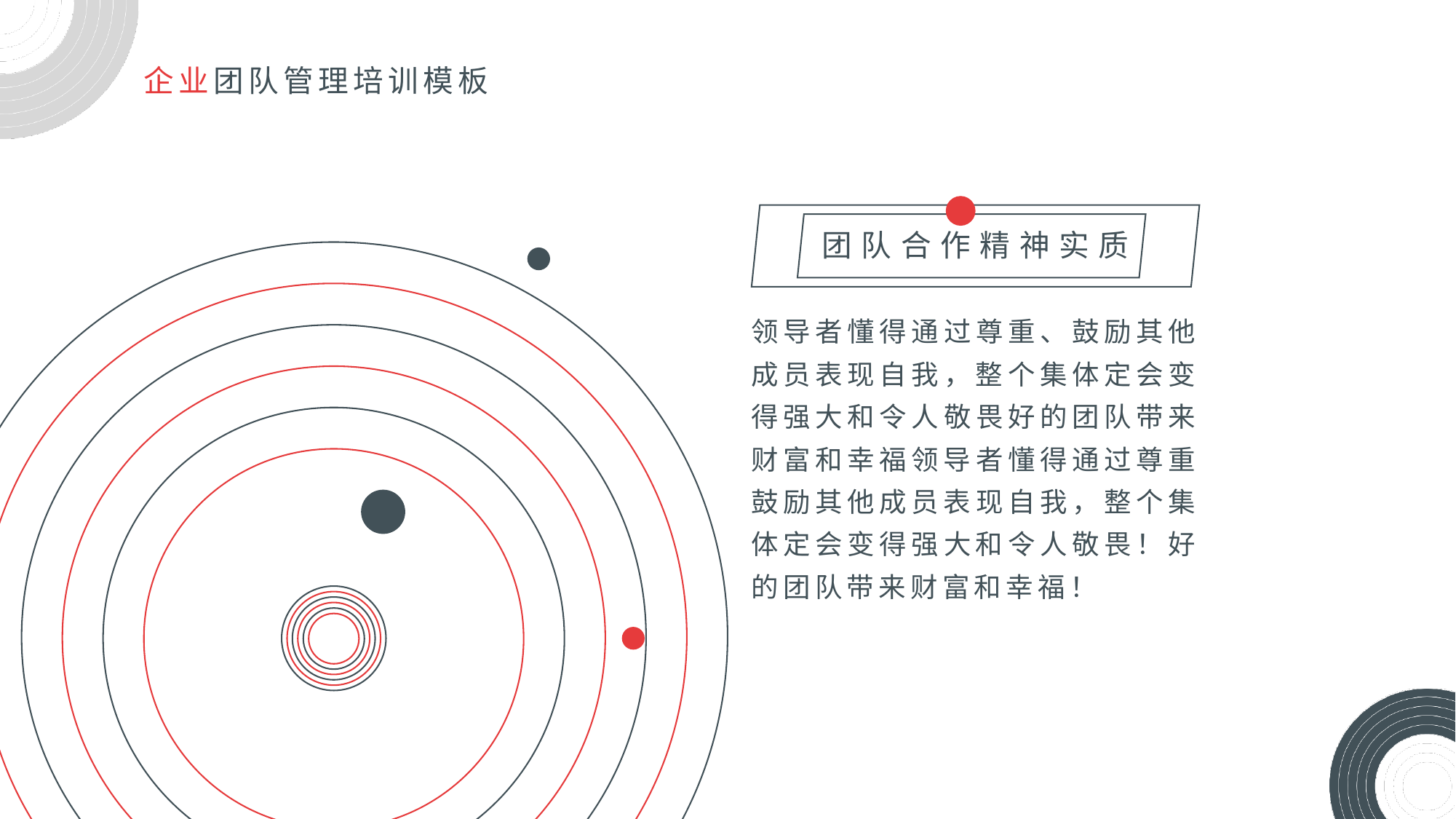

团队合作精神实质

领导者懂得通过尊重、鼓励其他成员表现自我，整个集体定会变得强大和令人敬畏好的团队带来财富和幸福领导者懂得通过尊重鼓励其他成员表现自我，整个集体定会变得强大和令人敬畏！好的团队带来财富和幸福！